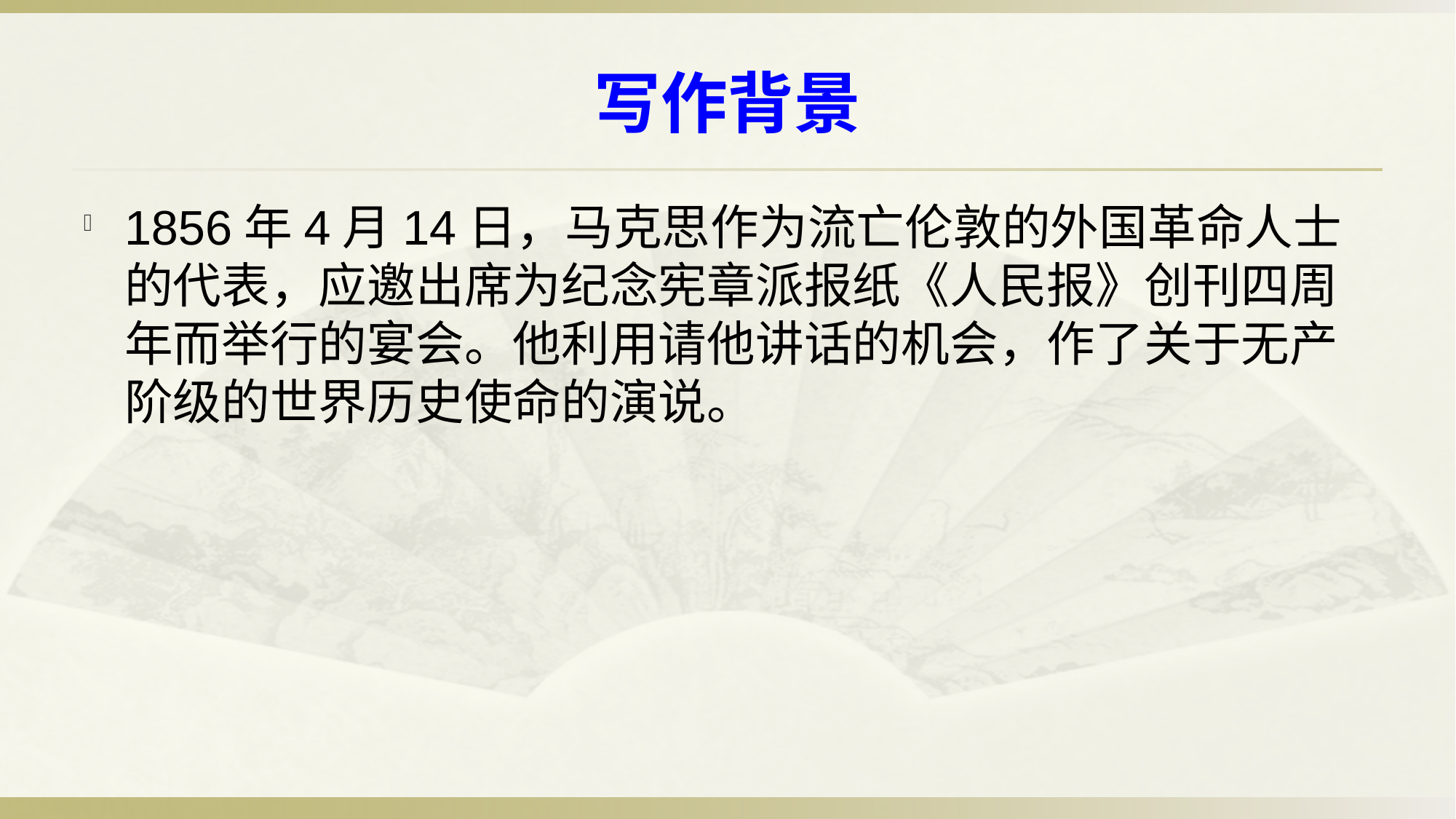

# 写作背景
1856年4月14日，马克思作为流亡伦敦的外国革命人士的代表，应邀出席为纪念宪章派报纸《人民报》创刊四周年而举行的宴会。他利用请他讲话的机会，作了关于无产阶级的世界历史使命的演说。